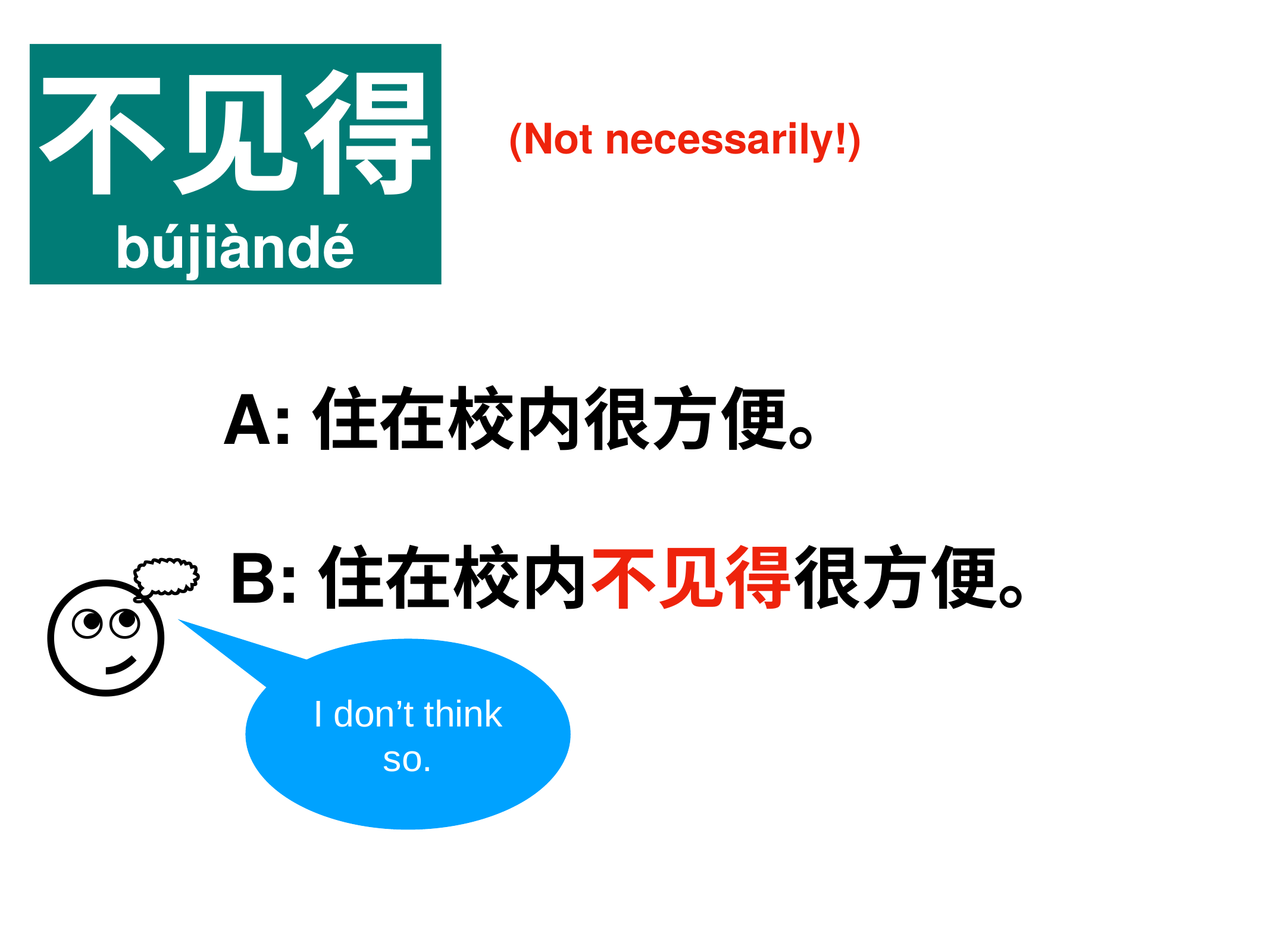

不见得
bújiàndé
(Not necessarily!)
A:住在校内很方便。
🤔
I don’t think so.
B:住在校内不见得很方便。